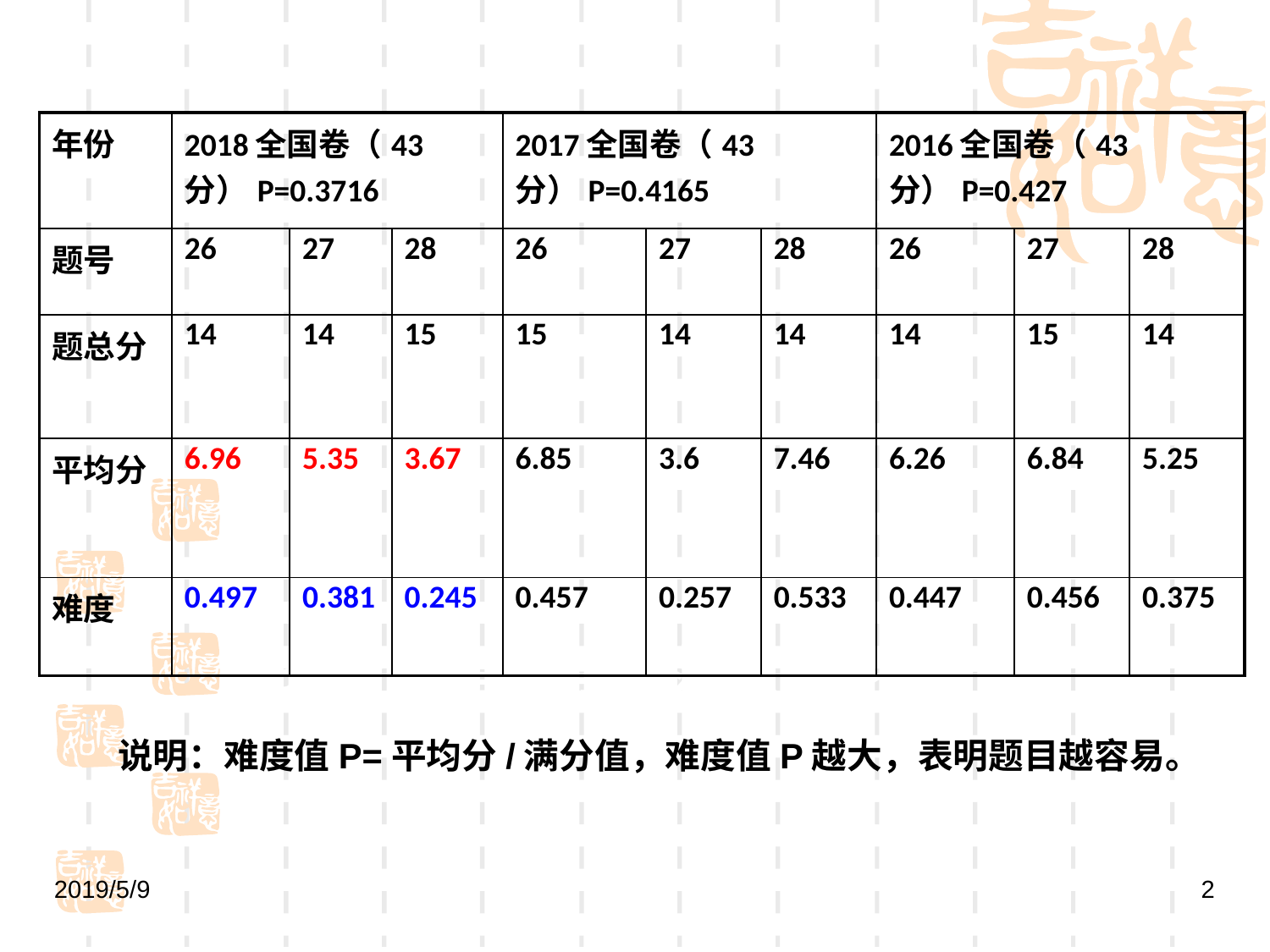

| 年份 | 2018全国卷（43分）P=0.3716 |  |  | 2017全国卷（43分）P=0.4165 |  |  | 2016全国卷（43分）P=0.427 |  |  |
| --- | --- | --- | --- | --- | --- | --- | --- | --- | --- |
| 题号 | 26 | 27 | 28 | 26 | 27 | 28 | 26 | 27 | 28 |
| 题总分 | 14 | 14 | 15 | 15 | 14 | 14 | 14 | 15 | 14 |
| 平均分 | 6.96 | 5.35 | 3.67 | 6.85 | 3.6 | 7.46 | 6.26 | 6.84 | 5.25 |
| 难度 | 0.497 | 0.381 | 0.245 | 0.457 | 0.257 | 0.533 | 0.447 | 0.456 | 0.375 |
3 备考建议与规范意识的培养
说明：难度值P=平均分/满分值，难度值P越大，表明题目越容易。
2019/5/9
2